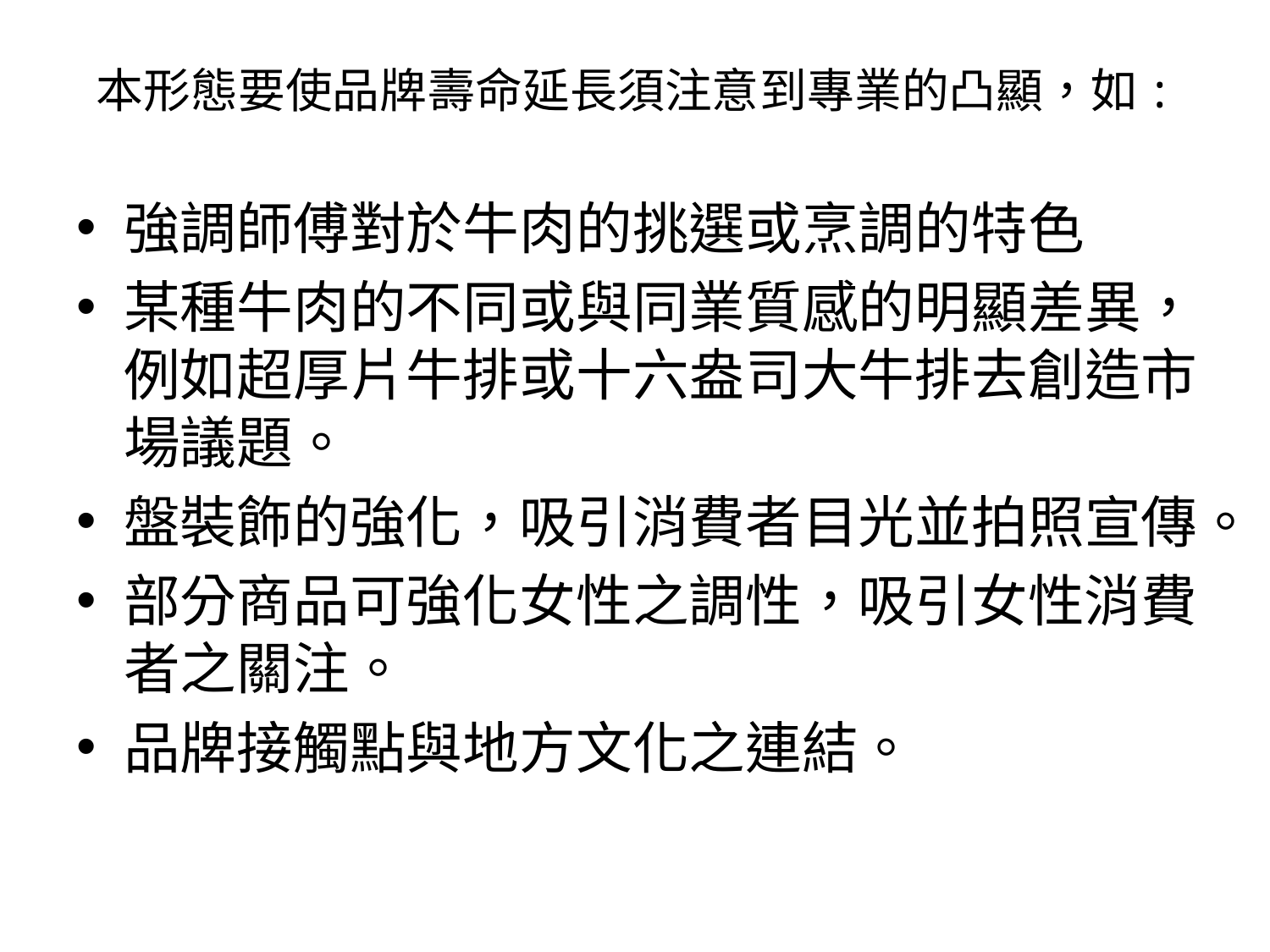

# 本形態要使品牌壽命延長須注意到專業的凸顯，如:
強調師傅對於牛肉的挑選或烹調的特色
某種牛肉的不同或與同業質感的明顯差異，例如超厚片牛排或十六盎司大牛排去創造市場議題。
盤裝飾的強化，吸引消費者目光並拍照宣傳。
部分商品可強化女性之調性，吸引女性消費者之關注。
品牌接觸點與地方文化之連結。